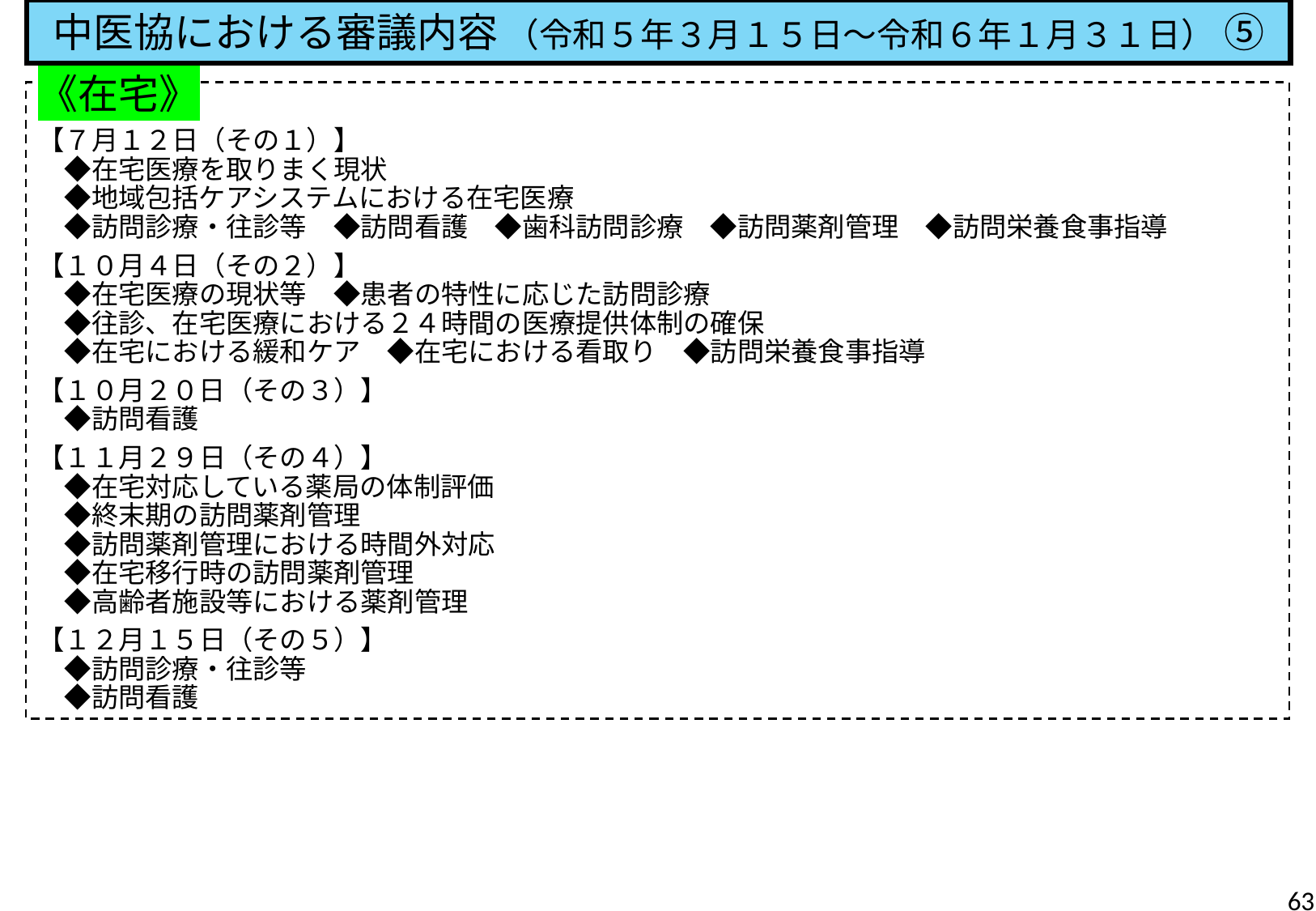

中医協における審議内容 （令和５年３月１５日～令和６年１月３１日） ⑤
《在宅》
【７月１２日（その１）】
　◆在宅医療を取りまく現状
　◆地域包括ケアシステムにおける在宅医療
　◆訪問診療・往診等　◆訪問看護　◆歯科訪問診療　◆訪問薬剤管理　◆訪問栄養食事指導
【１０月４日（その２）】
　◆在宅医療の現状等　◆患者の特性に応じた訪問診療
　◆往診、在宅医療における２４時間の医療提供体制の確保
　◆在宅における緩和ケア　◆在宅における看取り　◆訪問栄養食事指導
【１０月２０日（その３）】
　◆訪問看護
【１１月２９日（その４）】
　◆在宅対応している薬局の体制評価
　◆終末期の訪問薬剤管理
　◆訪問薬剤管理における時間外対応
　◆在宅移行時の訪問薬剤管理
　◆高齢者施設等における薬剤管理
【１２月１５日（その５）】
　◆訪問診療・往診等
　◆訪問看護
63